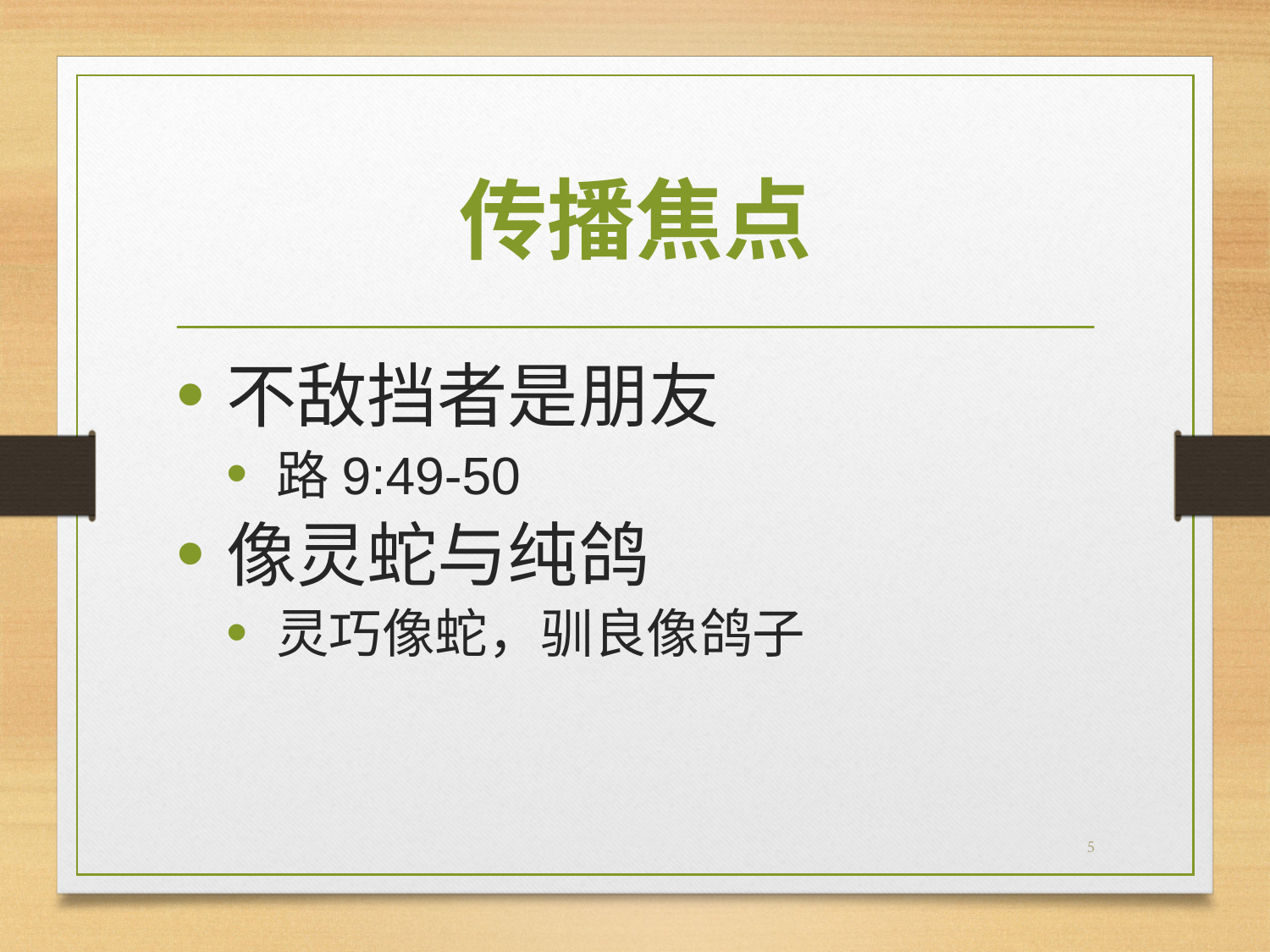

# 传播焦点
不敌挡者是朋友
路9:49-50
像灵蛇与纯鸽
灵巧像蛇，驯良像鸽子
5